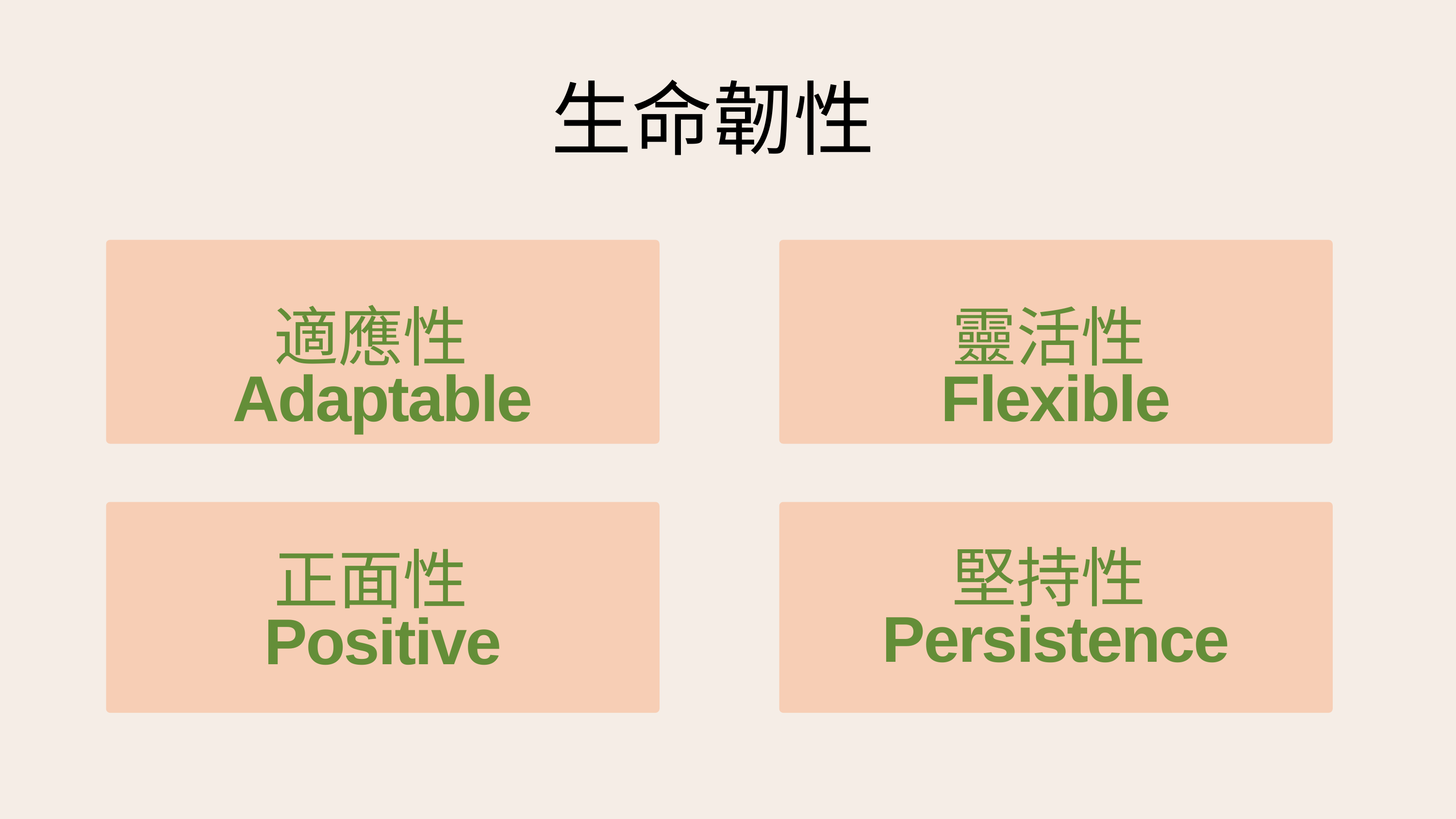

生命韌性

適應性
Adaptable

靈活性
Flexible

正面性
Positive

堅持性
Persistence